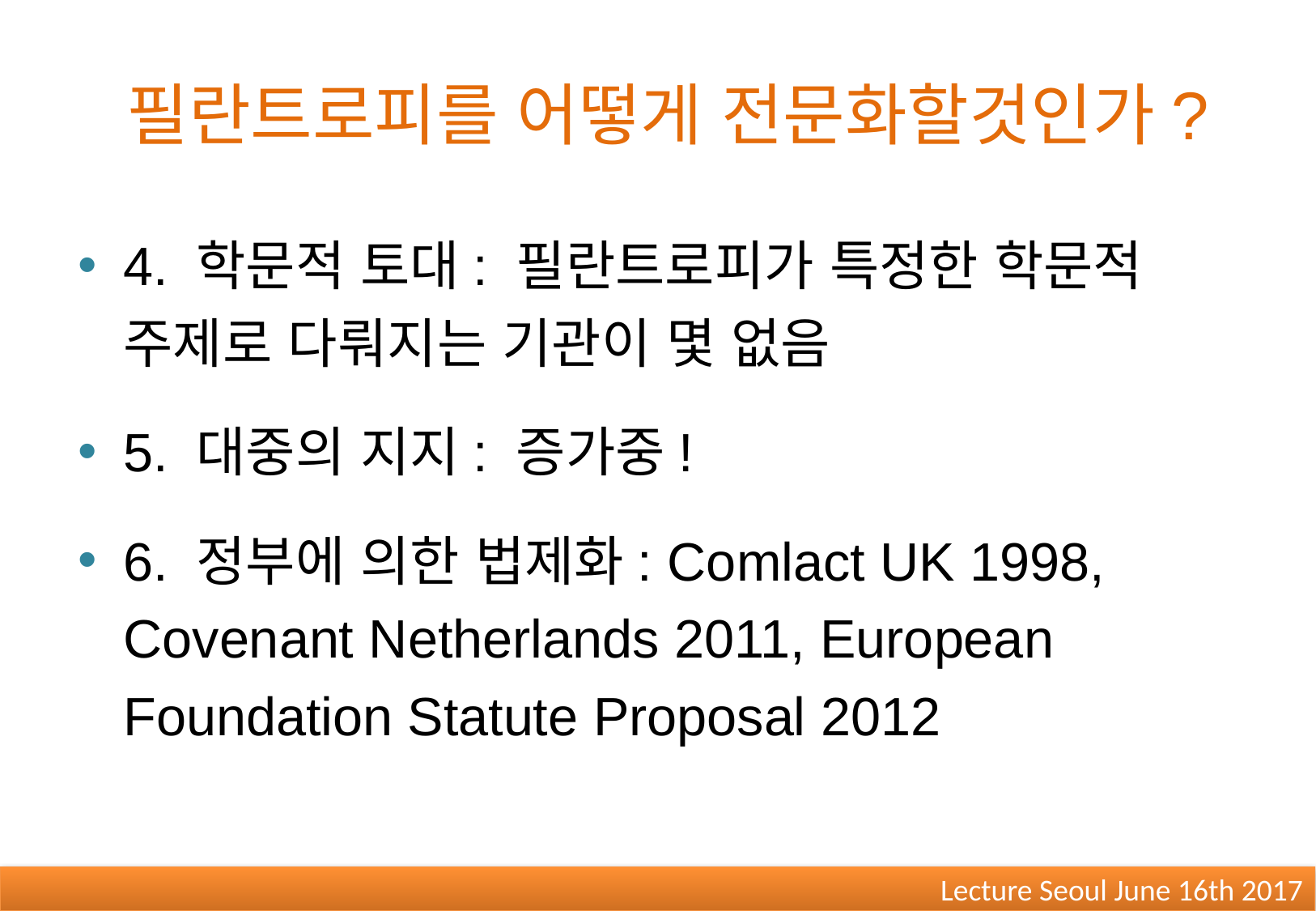

# 필란트로피를 어떻게 전문화할것인가?
4. 학문적 토대: 필란트로피가 특정한 학문적 주제로 다뤄지는 기관이 몇 없음
5. 대중의 지지: 증가중!
6. 정부에 의한 법제화: Comlact UK 1998, Covenant Netherlands 2011, European Foundation Statute Proposal 2012